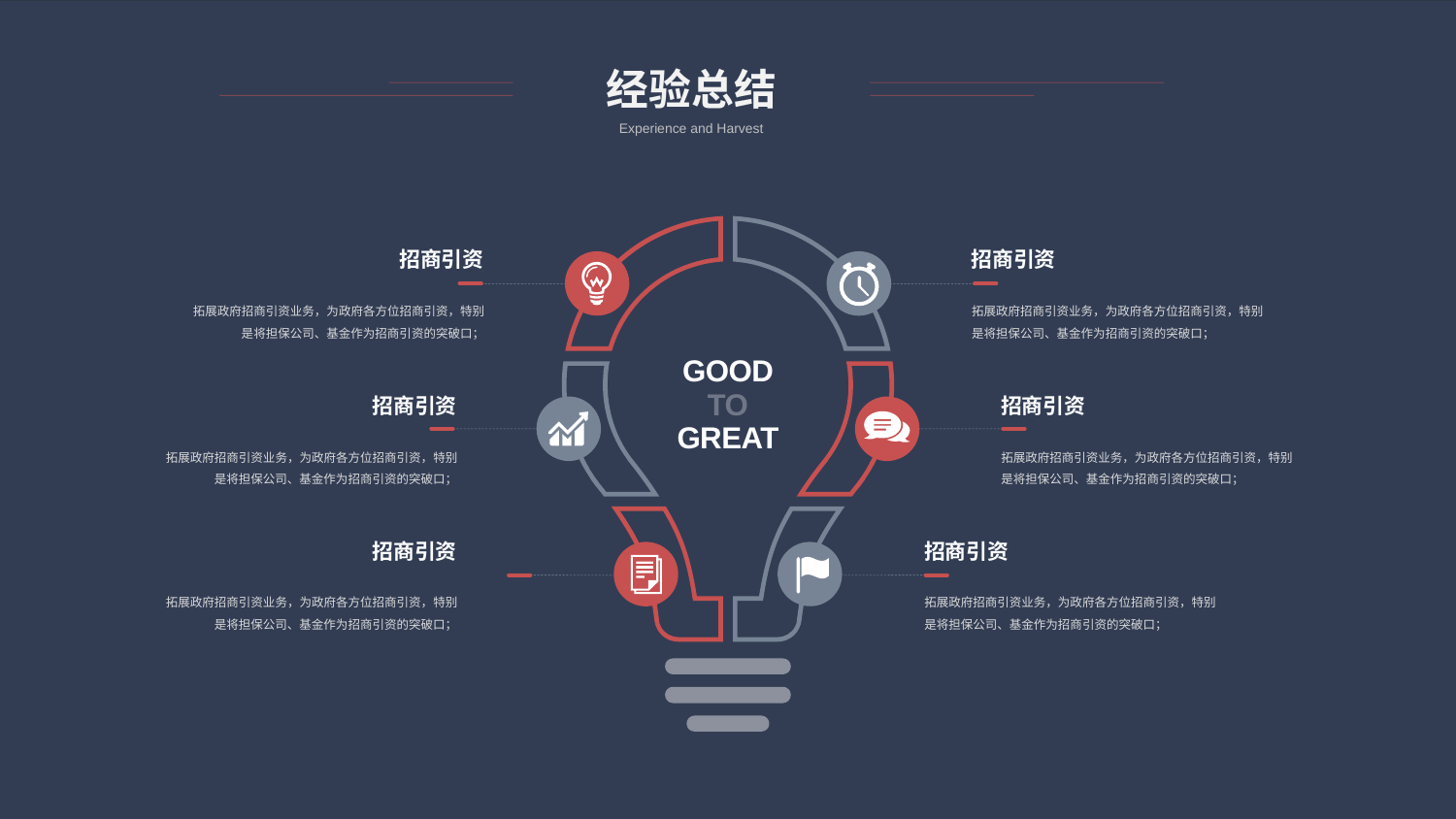

经验总结
Experience and Harvest

招商引资
招商引资

拓展政府招商引资业务，为政府各方位招商引资，特别是将担保公司、基金作为招商引资的突破口；
拓展政府招商引资业务，为政府各方位招商引资，特别是将担保公司、基金作为招商引资的突破口；
GOOD
TO
GREAT

招商引资
招商引资

拓展政府招商引资业务，为政府各方位招商引资，特别是将担保公司、基金作为招商引资的突破口；
拓展政府招商引资业务，为政府各方位招商引资，特别是将担保公司、基金作为招商引资的突破口；

招商引资
招商引资

拓展政府招商引资业务，为政府各方位招商引资，特别是将担保公司、基金作为招商引资的突破口；
拓展政府招商引资业务，为政府各方位招商引资，特别是将担保公司、基金作为招商引资的突破口；